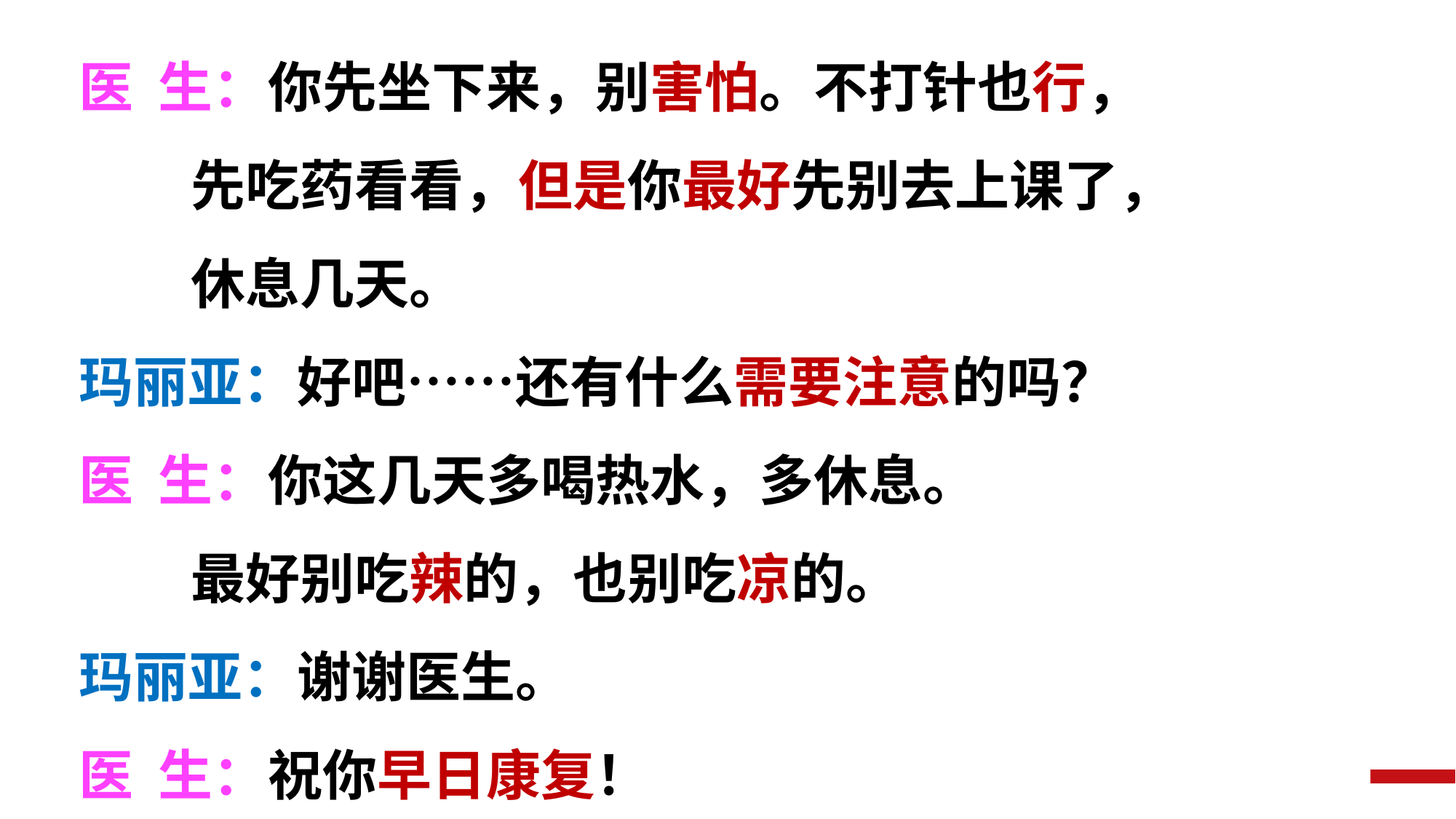

医  生：你先坐下来，别害怕。不打针也行，
        先吃药看看，但是你最好先别去上课了，
        休息几天。
玛丽亚：好吧……还有什么需要注意的吗？
医  生：你这几天多喝热水，多休息。
        最好别吃辣的，也别吃凉的。
玛丽亚：谢谢医生。
医  生：祝你早日康复！